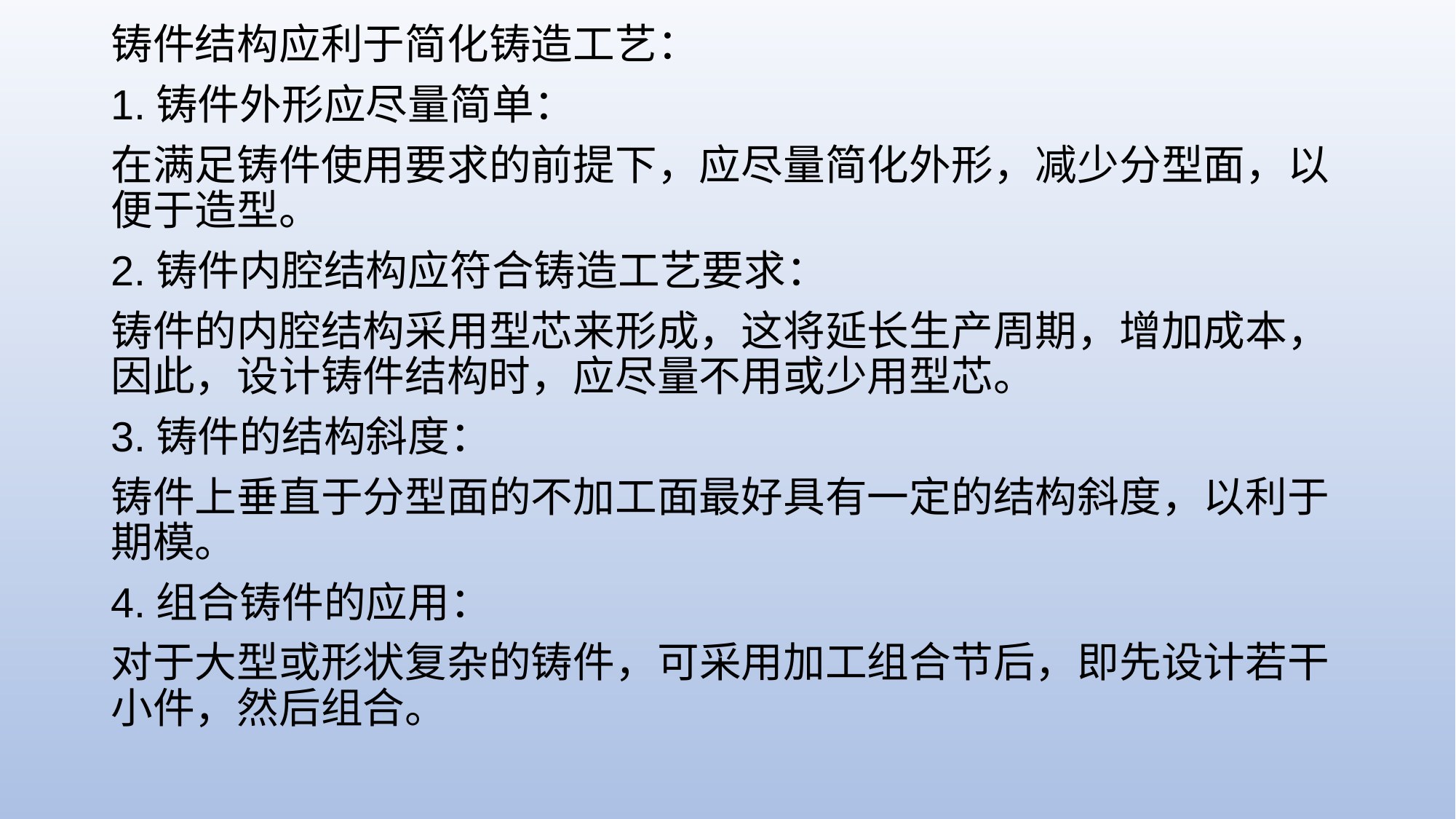

铸件结构应利于简化铸造工艺：
1.铸件外形应尽量简单：
在满足铸件使用要求的前提下，应尽量简化外形，减少分型面，以便于造型。
2.铸件内腔结构应符合铸造工艺要求：
铸件的内腔结构采用型芯来形成，这将延长生产周期，增加成本，因此，设计铸件结构时，应尽量不用或少用型芯。
3.铸件的结构斜度：
铸件上垂直于分型面的不加工面最好具有一定的结构斜度，以利于期模。
4.组合铸件的应用：
对于大型或形状复杂的铸件，可采用加工组合节后，即先设计若干小件，然后组合。